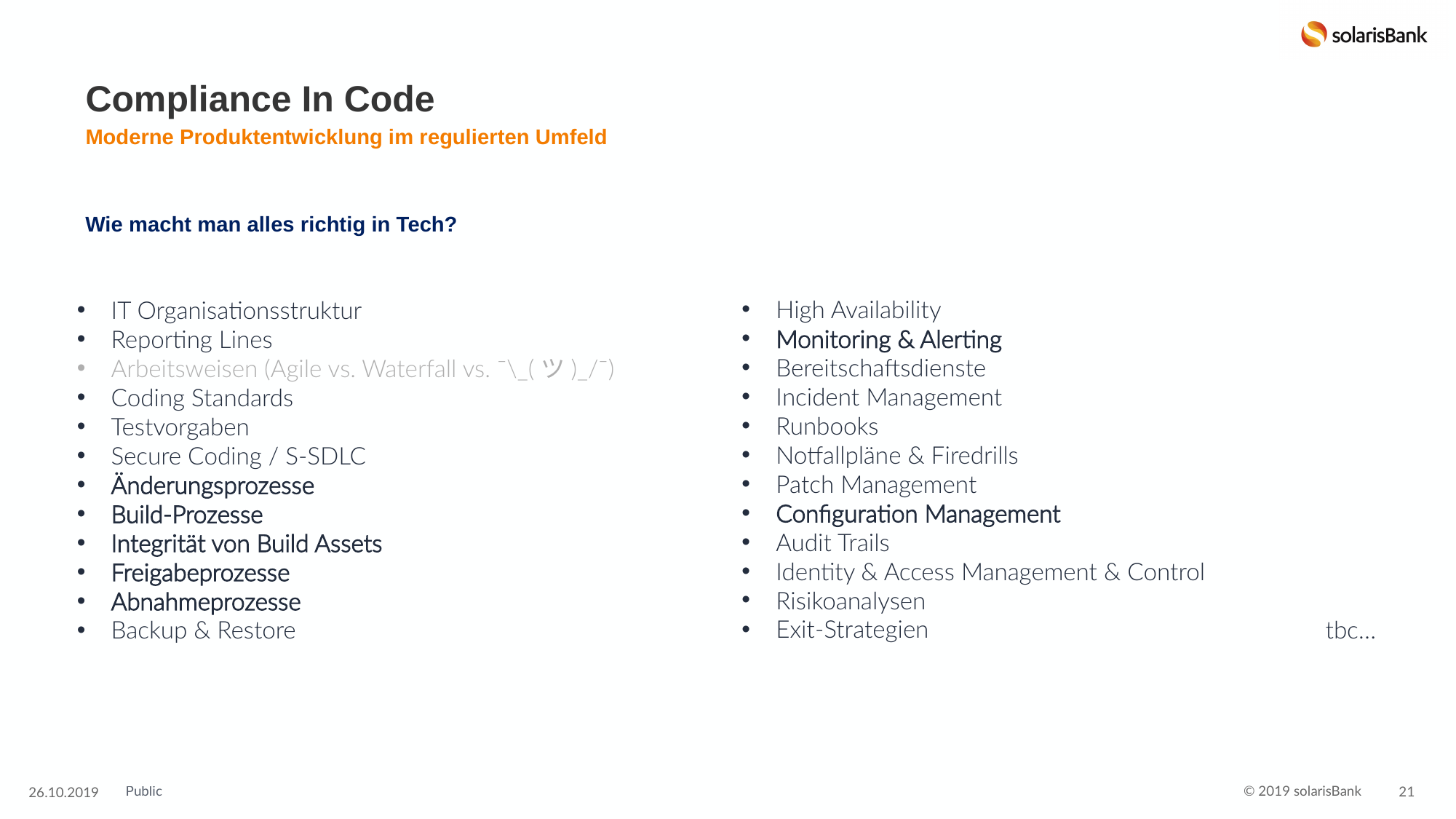

# Compliance In Code
Moderne Produktentwicklung im regulierten Umfeld
Wie macht man alles richtig in Tech?

High Availability
Monitoring & Alerting
Bereitschaftsdienste
Incident Management
Runbooks
Notfallpläne & Firedrills
Patch Management
Configuration Management
Audit Trails
Identity & Access Management & Control
Risikoanalysen
Exit-Strategien

IT Organisationsstruktur
Reporting Lines
Arbeitsweisen (Agile vs. Waterfall vs. ¯\_(ツ)_/¯)
Coding Standards
Testvorgaben
Secure Coding / S-SDLC
Änderungsprozesse
Build-Prozesse
Integrität von Build Assets
Freigabeprozesse
Abnahmeprozesse
Backup & Restore
tbc…
26.10.2019
21